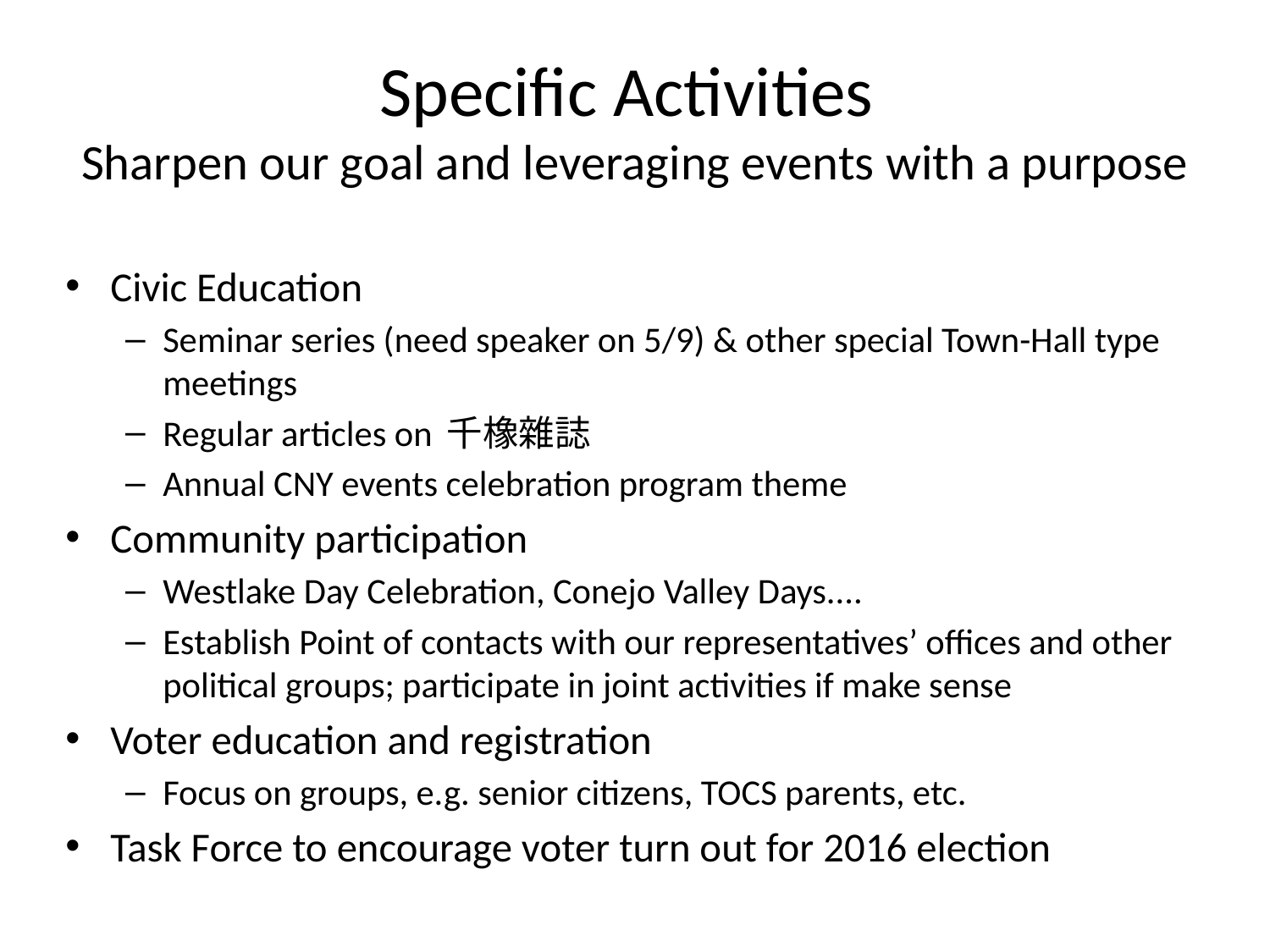

# Specific Activities Sharpen our goal and leveraging events with a purpose
Civic Education
Seminar series (need speaker on 5/9) & other special Town-Hall type meetings
Regular articles on 千橡雜誌
Annual CNY events celebration program theme
Community participation
Westlake Day Celebration, Conejo Valley Days....
Establish Point of contacts with our representatives’ offices and other political groups; participate in joint activities if make sense
Voter education and registration
Focus on groups, e.g. senior citizens, TOCS parents, etc.
Task Force to encourage voter turn out for 2016 election